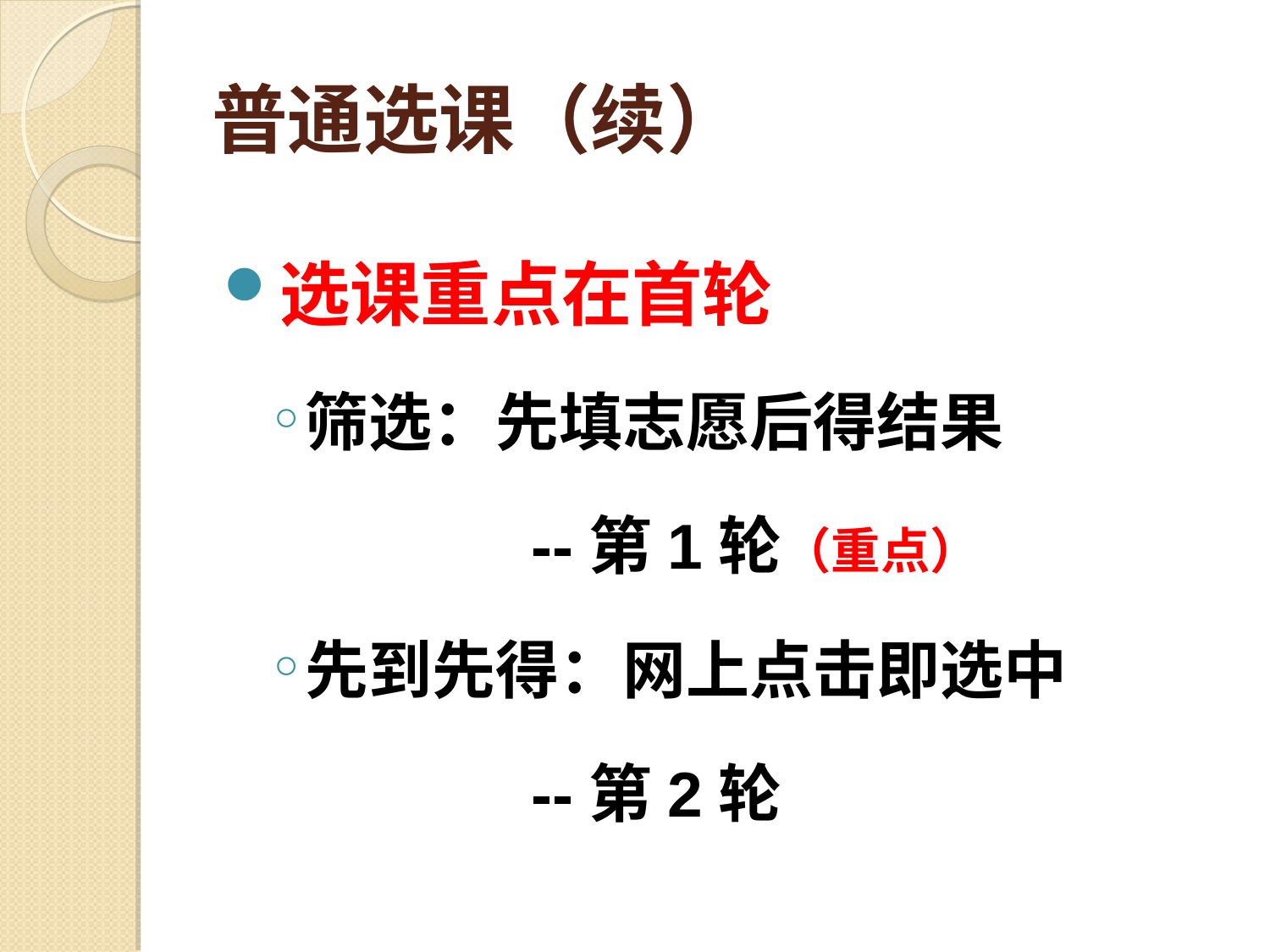

普通选课（续）
选课重点在首轮
筛选：先填志愿后得结果
               --第1轮（重点）
先到先得：网上点击即选中
               --第2轮